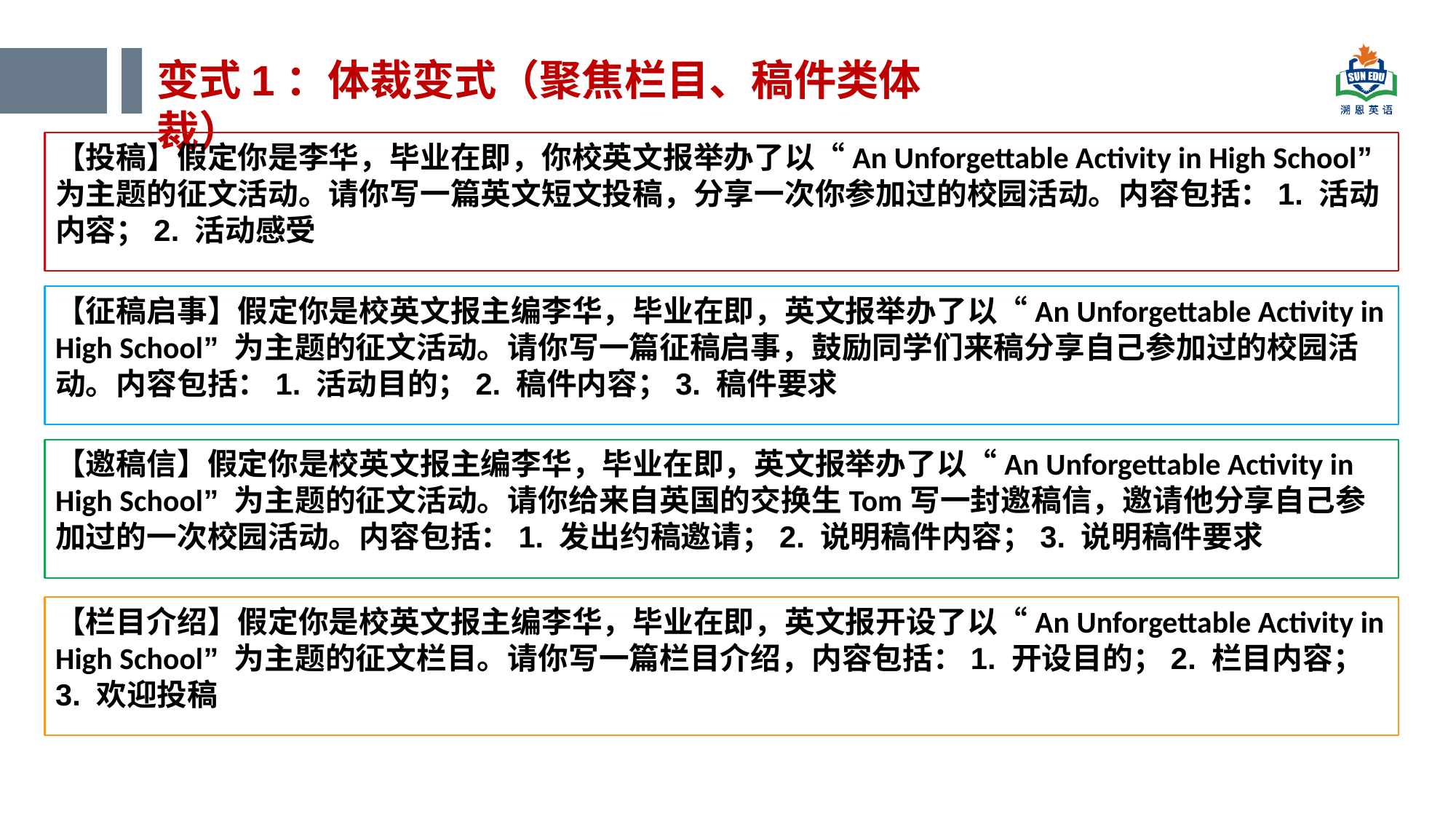

变式1：体裁变式（聚焦栏目、稿件类体裁）
【投稿】假定你是李华，毕业在即，你校英文报举办了以“An Unforgettable Activity in High School” 为主题的征文活动。请你写一篇英文短文投稿，分享一次你参加过的校园活动。内容包括：1. 活动内容；2. 活动感受

【征稿启事】假定你是校英文报主编李华，毕业在即，英文报举办了以“An Unforgettable Activity in High School” 为主题的征文活动。请你写一篇征稿启事，鼓励同学们来稿分享自己参加过的校园活动。内容包括：1. 活动目的；2. 稿件内容；3. 稿件要求
【邀稿信】假定你是校英文报主编李华，毕业在即，英文报举办了以“An Unforgettable Activity in High School” 为主题的征文活动。请你给来自英国的交换生Tom写一封邀稿信，邀请他分享自己参加过的一次校园活动。内容包括：1. 发出约稿邀请；2. 说明稿件内容；3. 说明稿件要求
【栏目介绍】假定你是校英文报主编李华，毕业在即，英文报开设了以“An Unforgettable Activity in High School” 为主题的征文栏目。请你写一篇栏目介绍，内容包括：1. 开设目的；2. 栏目内容；3. 欢迎投稿
10